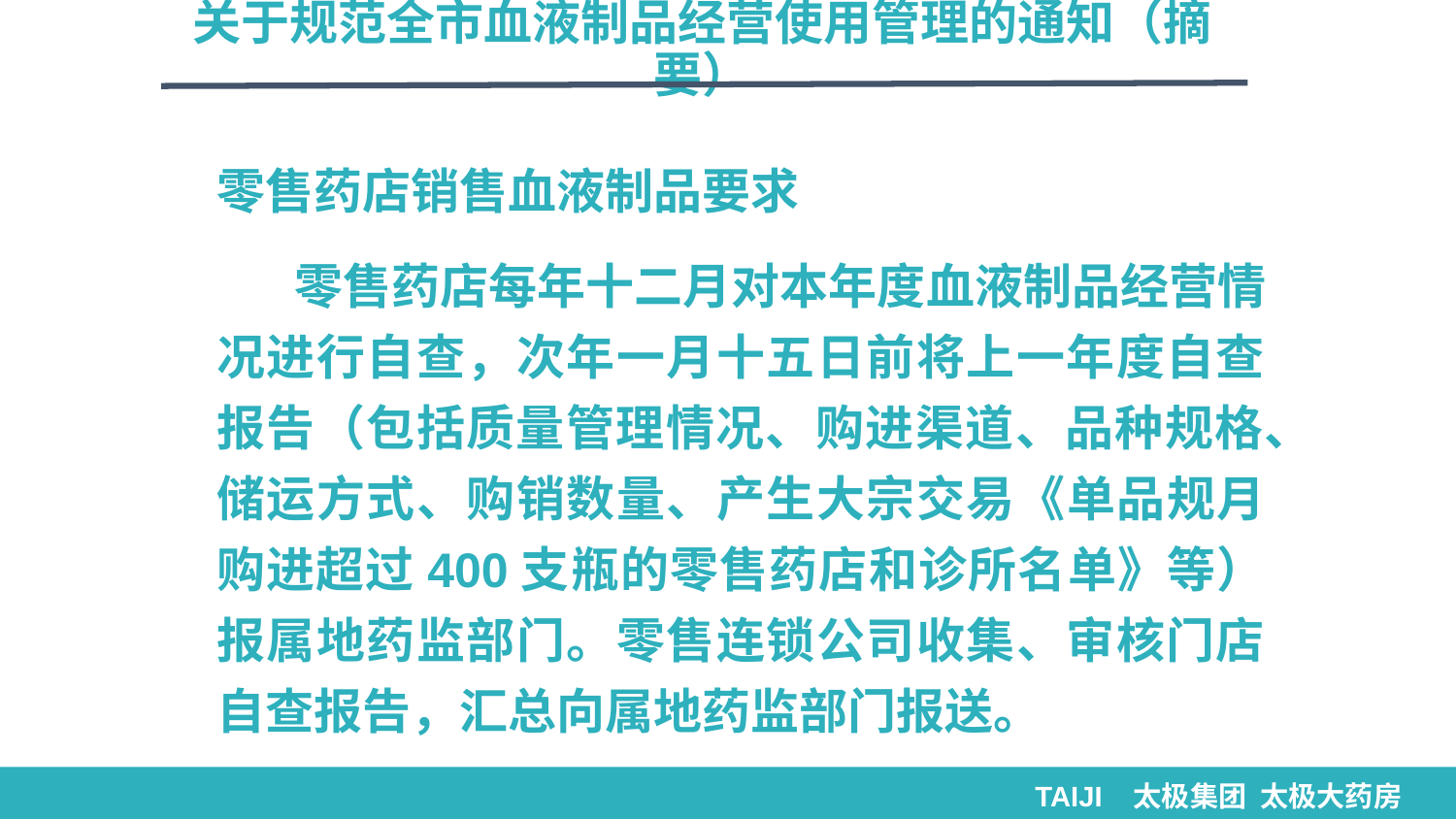

关于规范全市血液制品经营使用管理的通知（摘要）
零售药店销售血液制品要求
      零售药店每年十二月对本年度血液制品经营情况进行自查，次年一月十五日前将上一年度自查报告（包括质量管理情况、购进渠道、品种规格、储运方式、购销数量、产生大宗交易《单品规月购进超过400支瓶的零售药店和诊所名单》等）报属地药监部门。零售连锁公司收集、审核门店自查报告，汇总向属地药监部门报送。

TAIJI   太极集团  太极大药房